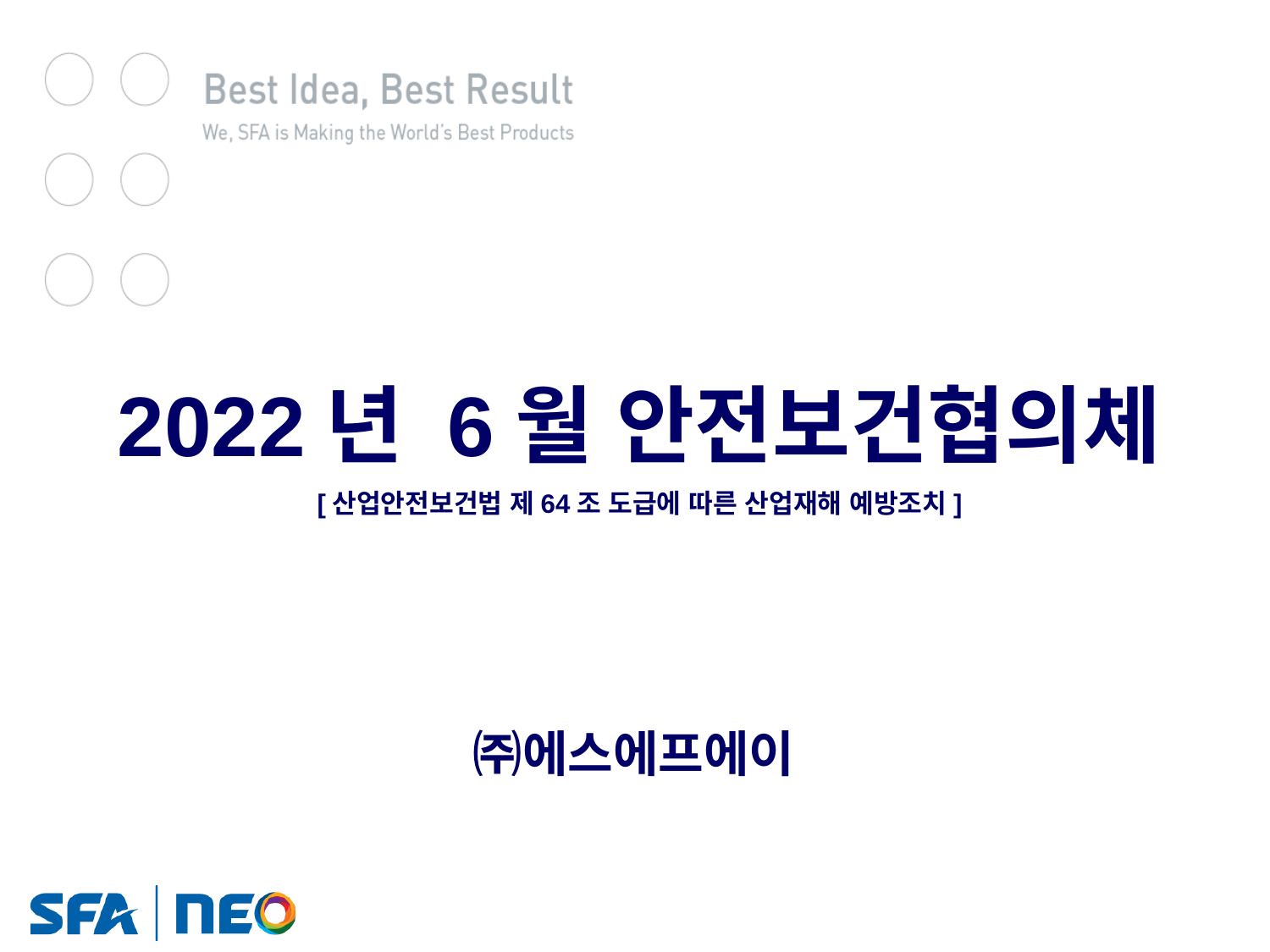

2022년 6월 안전보건협의체
[산업안전보건법 제64조 도급에 따른 산업재해 예방조치]
㈜에스에프에이